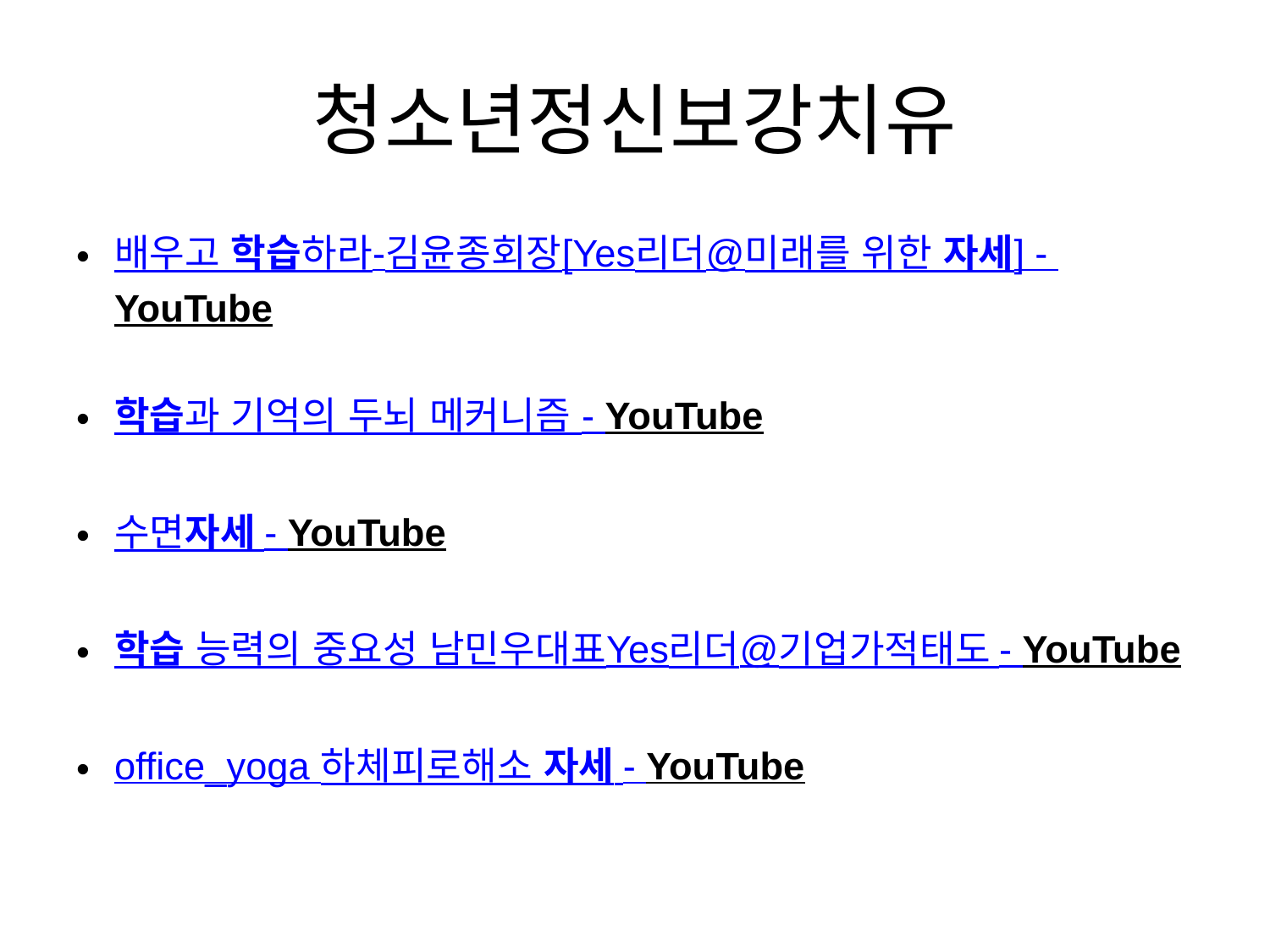

# 청소년정신보강치유
배우고 학습하라-김윤종회장[Yes리더@미래를 위한 자세] - YouTube

학습과 기억의 두뇌 메커니즘 - YouTube

수면자세 - YouTube

학습 능력의 중요성 남민우대표Yes리더@기업가적태도 - YouTube

office_yoga 하체피로해소 자세 - YouTube